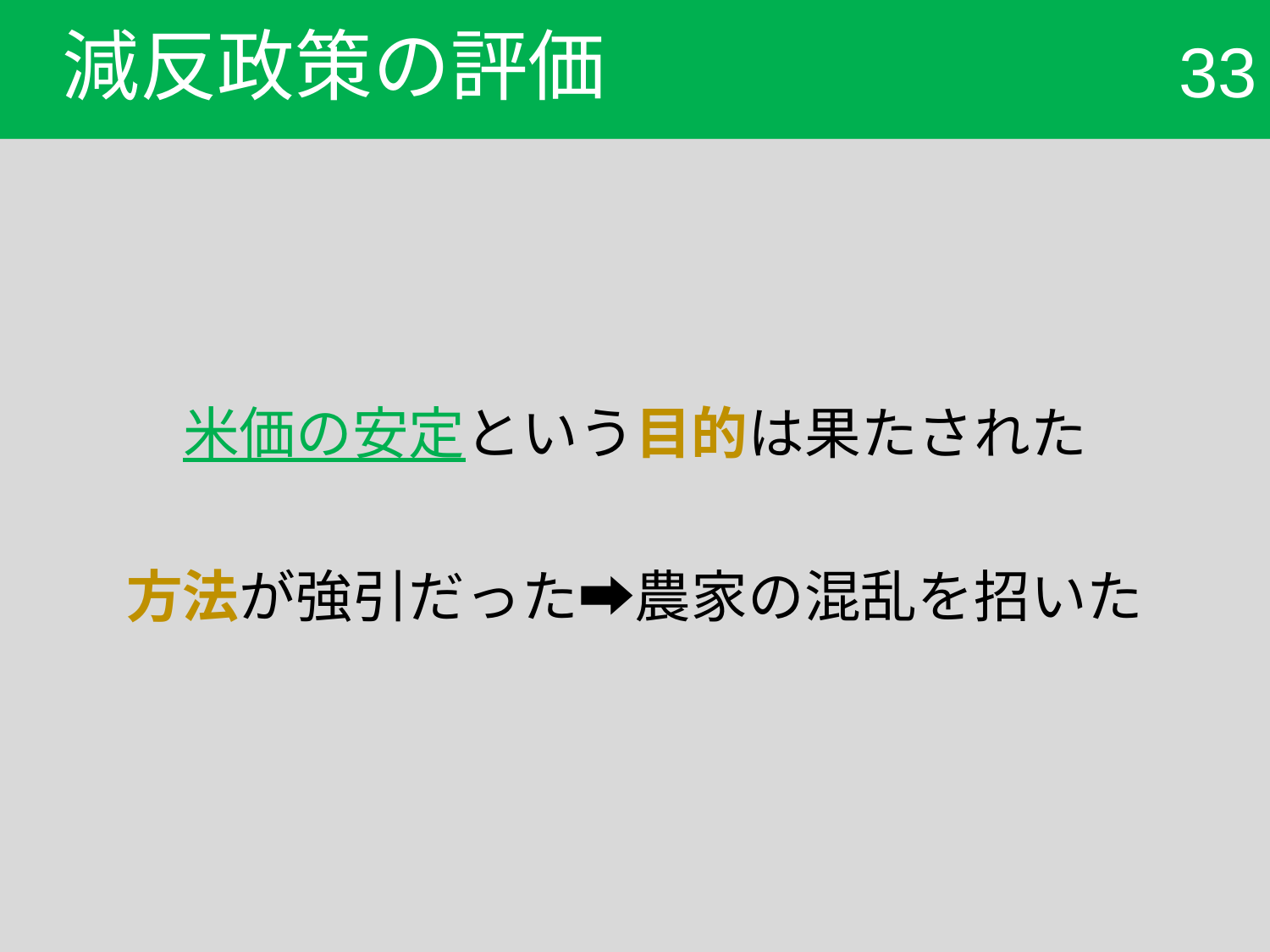

# 減反政策の評価
33
米価の安定という目的は果たされた

方法が強引だった➡農家の混乱を招いた